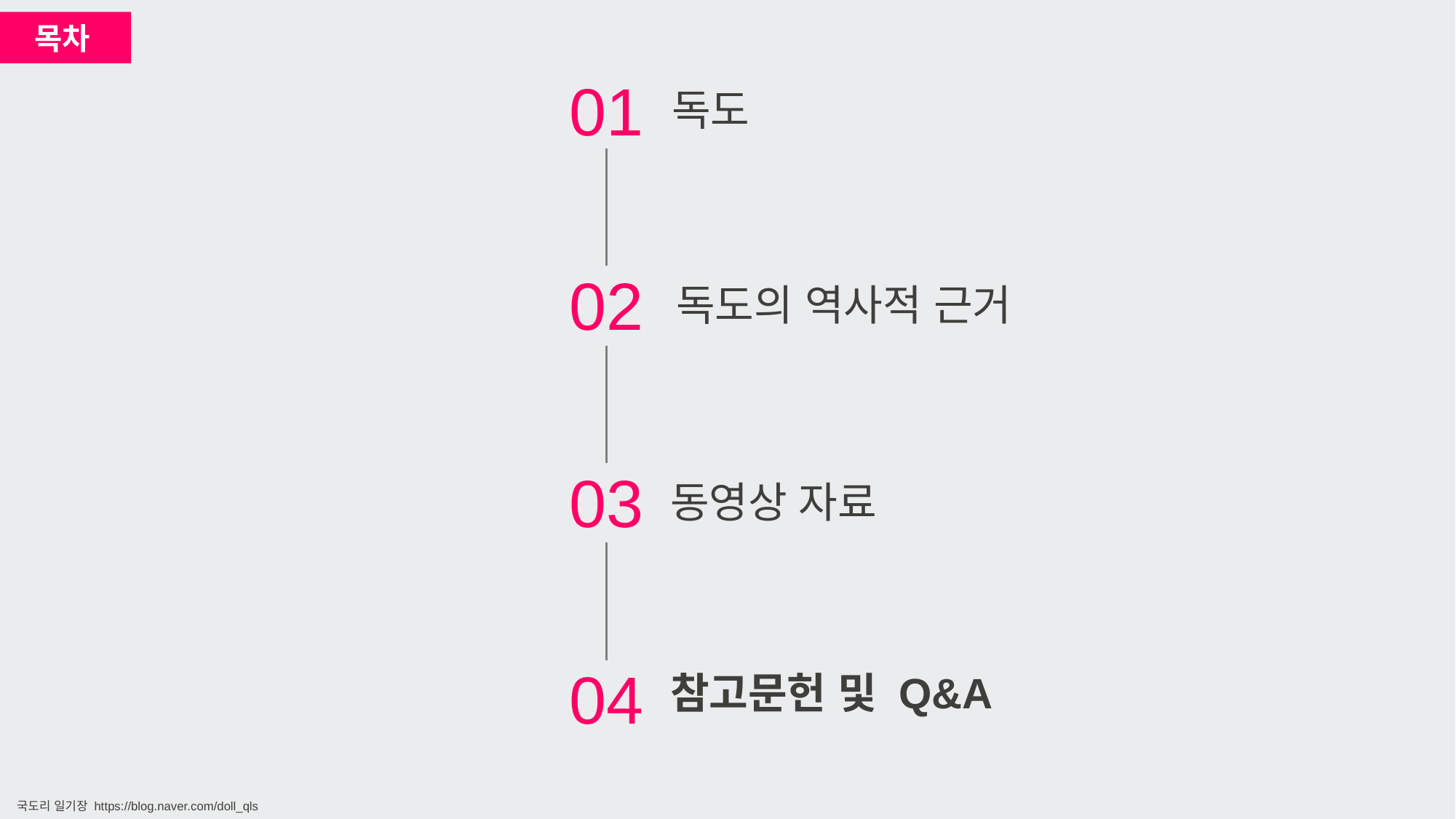

목차
01
독도
02
독도의 역사적 근거
03
동영상 자료
04
참고문헌 및 Q&A
국도리 일기장 https://blog.naver.com/doll_qls